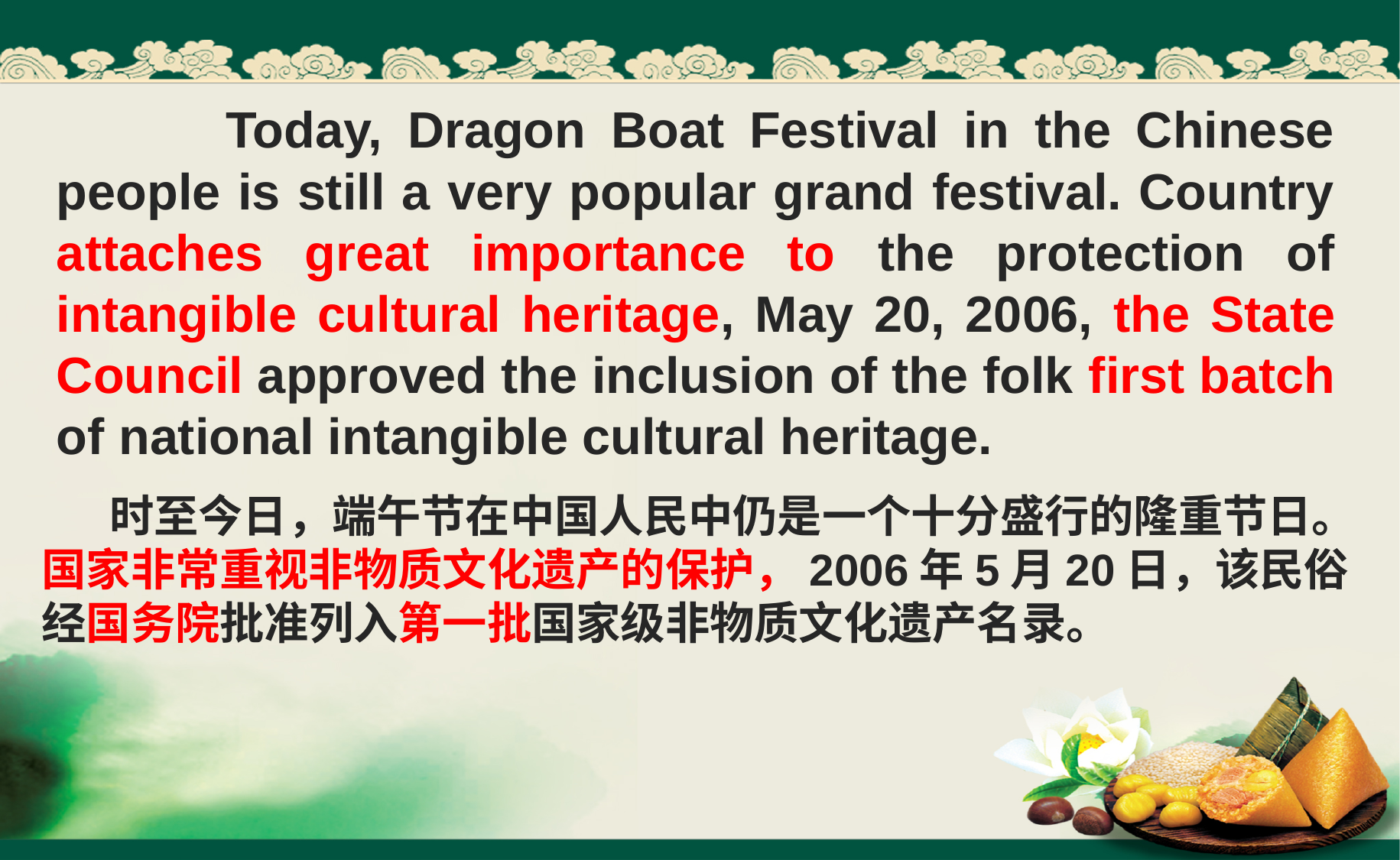

Today, Dragon Boat Festival in the Chinese people is still a very popular grand festival. Country attaches great importance to the protection of intangible cultural heritage, May 20, 2006, the State Council approved the inclusion of the folk first batch of national intangible cultural heritage.
　      时至今日，端午节在中国人民中仍是一个十分盛行的隆重节日。国家非常重视非物质文化遗产的保护，2006年5月20日，该民俗经国务院批准列入第一批国家级非物质文化遗产名录。